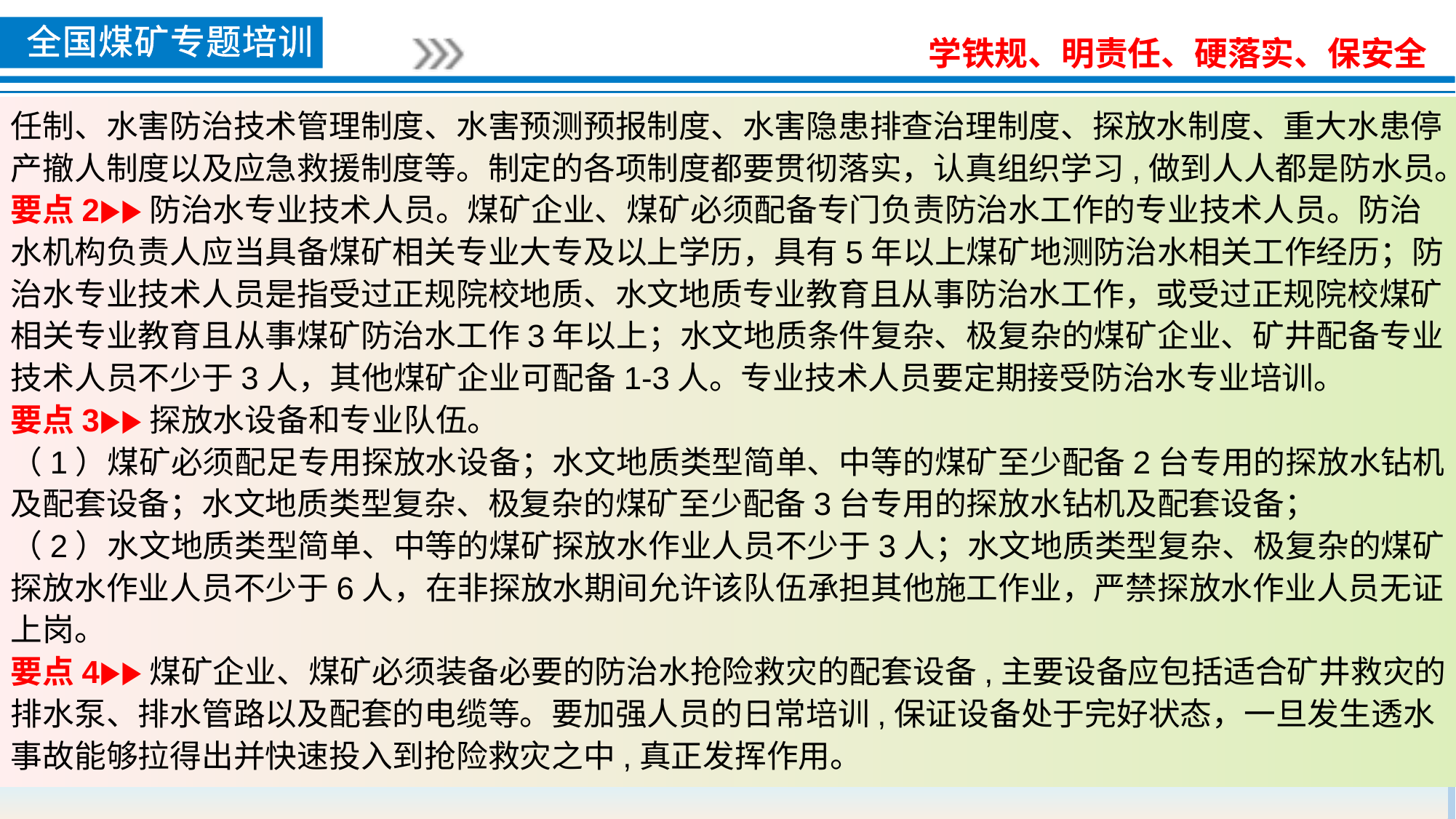

任制、水害防治技术管理制度、水害预测预报制度、水害隐患排查治理制度、探放水制度、重大水患停产撤人制度以及应急救援制度等。制定的各项制度都要贯彻落实，认真组织学习,做到人人都是防水员。
要点2▶▶防治水专业技术人员。煤矿企业、煤矿必须配备专门负责防治水工作的专业技术人员。防治水机构负责人应当具备煤矿相关专业大专及以上学历，具有5年以上煤矿地测防治水相关工作经历；防治水专业技术人员是指受过正规院校地质、水文地质专业教育且从事防治水工作，或受过正规院校煤矿相关专业教育且从事煤矿防治水工作3年以上；水文地质条件复杂、极复杂的煤矿企业、矿井配备专业技术人员不少于3人，其他煤矿企业可配备1-3人。专业技术人员要定期接受防治水专业培训。
要点3▶▶探放水设备和专业队伍。
（1）煤矿必须配足专用探放水设备；水文地质类型简单、中等的煤矿至少配备2台专用的探放水钻机及配套设备；水文地质类型复杂、极复杂的煤矿至少配备3台专用的探放水钻机及配套设备；
（2）水文地质类型简单、中等的煤矿探放水作业人员不少于3人；水文地质类型复杂、极复杂的煤矿探放水作业人员不少于6人，在非探放水期间允许该队伍承担其他施工作业，严禁探放水作业人员无证上岗。
要点4▶▶煤矿企业、煤矿必须装备必要的防治水抢险救灾的配套设备,主要设备应包括适合矿井救灾的排水泵、排水管路以及配套的电缆等。要加强人员的日常培训,保证设备处于完好状态，一旦发生透水事故能够拉得出并快速投入到抢险救灾之中,真正发挥作用。